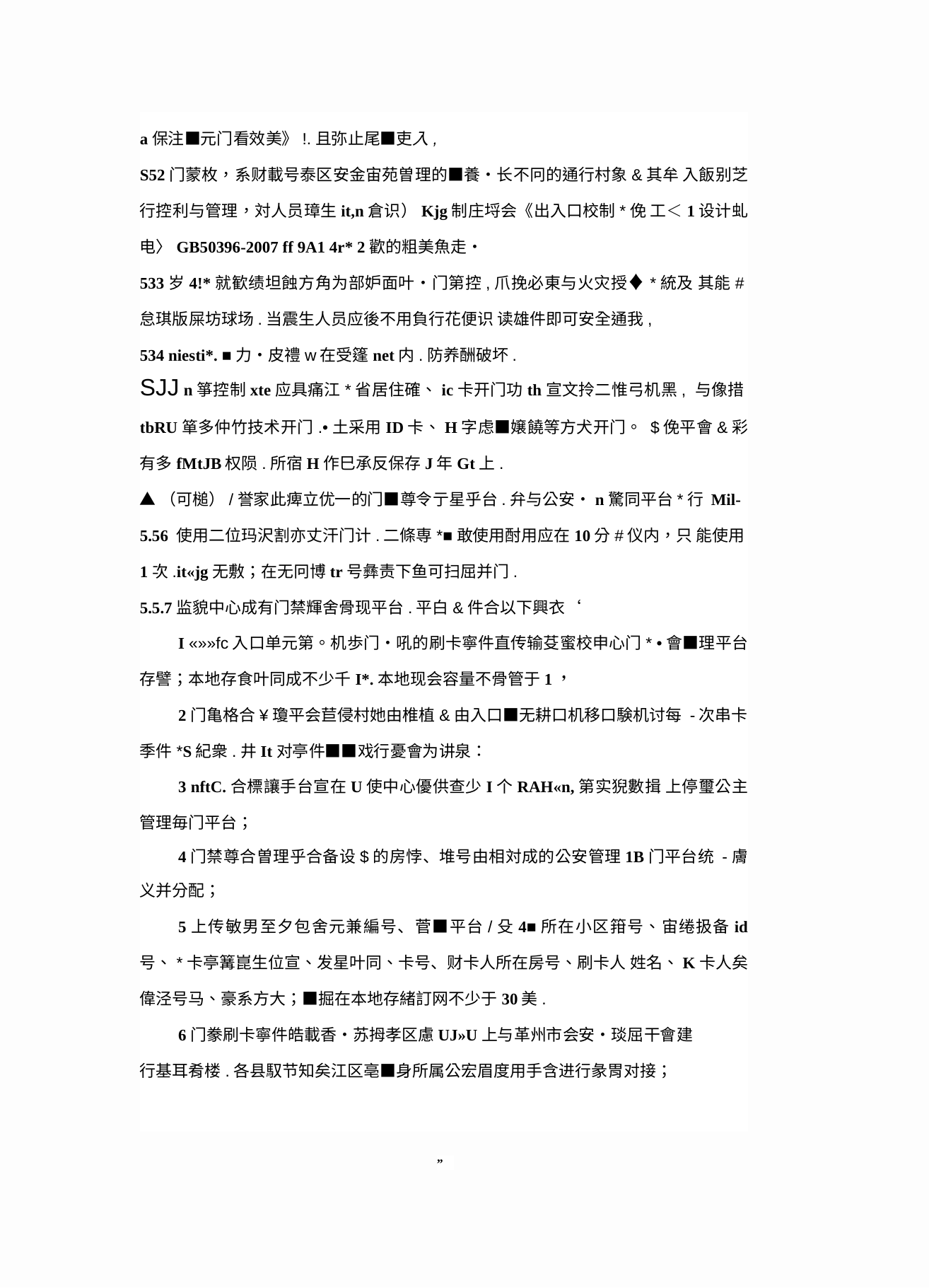

a保注■元门看效美》!.且弥止尾■吏入,
S52门蒙枚，系财載号泰区安金宙苑曽理的■養•长不冋的通行村象&其牟 入飯别芝行控利与管理，対人员璋生it,n倉识）Kjg制庄埒会《出入口校制*俛 工＜1设计虬电〉GB50396-2007 ff 9A1 4r* 2歡的粗美魚走・
533岁4!*就歓绩坦蝕方角为部妒面叶•门第控,爪挽必東与火灾授♦*統及 其能#怠琪版屎坊球场.当震生人员应後不用負行花便识 读雄件即可安全通我,
534 niesti*. ■力•皮禮w在受篷net内.防养酬破坏.
sjj n箏控制xte应具痛江*省居住確、ic卡开门功th宣文拎二惟弓机黑, 与像措tbRU箪多仲竹技术开门.•土采用ID卡、H字虑■嬢饒等方犬开门。 $俛平會&彩有多fMtJB权陨.所宿H作巳承反保存J年Gt上.
▲（可槌）/誉家此痺立优一的门■尊令亍星乎台.弁与公安・n驚同平台*行 Mil-
5.56 使用二位玛沢割亦丈汗门计.二條専*■敢使用酎用应在10分#仪内，只 能使用1次.it«jg无敷；在无冋博tr号彝责下鱼可扫屈并门.
5.5.7监貌中心成有门禁輝舍骨现平台.平白&件合以下興衣‘
I «»»fc入口单元第。机歩门•吼的刷卡寧件直传输芟蜜校申心门* •會■理平台存譬；本地存食叶同成不少千I*.本地现会容量不骨管于1，
2门亀格合¥瓊平会苣侵村她由椎植&由入口■无耕口机移口験机讨每 -次串卡季件*S紀衆.井It对亭件■■戏行憂會为讲泉：
3 nftC.合標讓手台宣在U使中心優供查少I个RAH«n,第实猊數揖 上停璽公主管理毎门平台；
4门禁尊合曽理乎合备设$的房悖、堆号由相対成的公安管理1B门平台统 -膚义并分配；
5上传敏男至夕包舍元兼編号、菅■平台/殳4■所在小区箝号、宙绻扱备id 号、*卡亭篝崑生位宣、发星叶同、卡号、财卡人所在房号、刷卡人 姓名、K卡人矣偉泾号马、豪系方大；■掘在本地存緒訂网不少于30美.
6门豢刷卡寧件皓載香・苏拇孝区慮UJ»U上与革州市会安•琰屈干會建
行基耳肴楼.各县馭节知矣江区亳■身所属公宏眉度用手含进行彖胃对接；
”